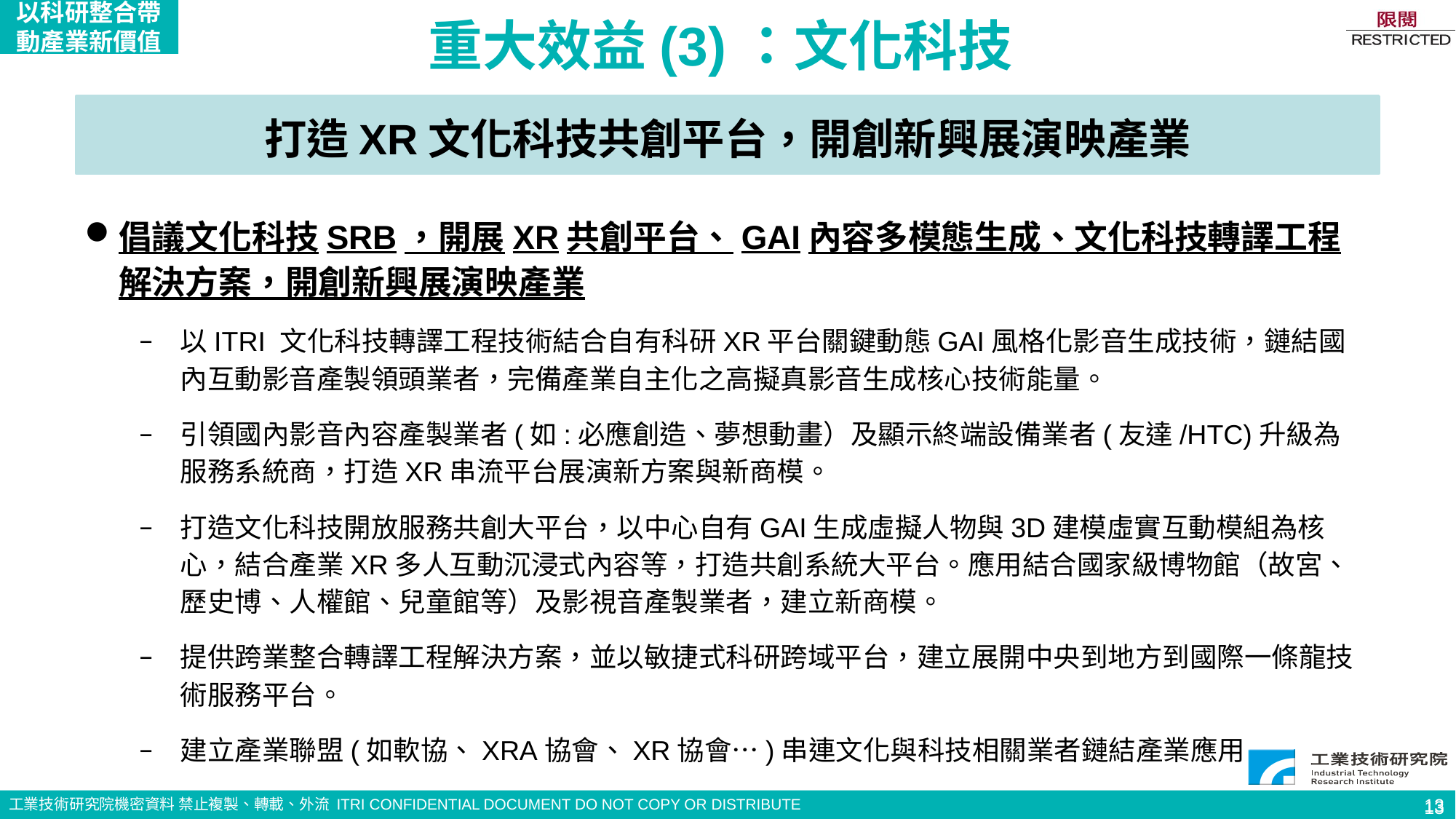

13
以科研整合帶動產業新價值
重大效益(3)：文化科技
打造XR文化科技共創平台，開創新興展演映產業
倡議文化科技SRB，開展XR共創平台、GAI內容多模態生成、文化科技轉譯工程解決方案，開創新興展演映產業
以ITRI 文化科技轉譯工程技術結合自有科研XR平台關鍵動態GAI風格化影音生成技術，鏈結國內互動影音產製領頭業者，完備產業自主化之高擬真影音生成核心技術能量。
引領國內影音內容產製業者(如:必應創造、夢想動畫）及顯示終端設備業者(友達/HTC)升級為服務系統商，打造XR串流平台展演新方案與新商模。
打造文化科技開放服務共創大平台，以中心自有GAI生成虛擬人物與3D建模虛實互動模組為核心，結合產業XR多人互動沉浸式內容等，打造共創系統大平台。應用結合國家級博物館（故宮、歷史博、人權館、兒童館等）及影視音產製業者，建立新商模。
提供跨業整合轉譯工程解決方案，並以敏捷式科研跨域平台，建立展開中央到地方到國際一條龍技術服務平台。
建立產業聯盟(如軟協、XRA協會、XR協會…)串連文化與科技相關業者鏈結產業應用

13